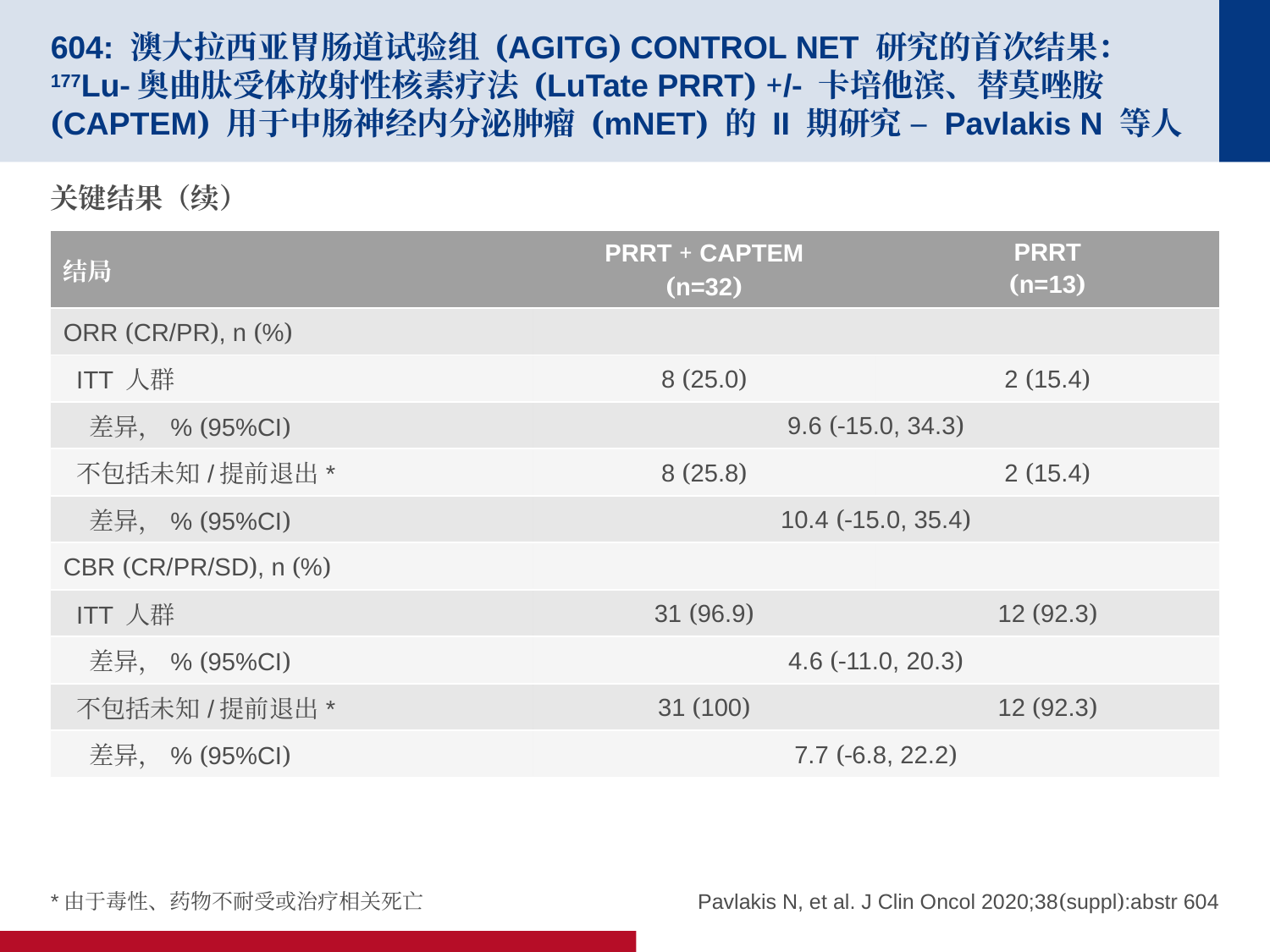

# 604: 澳大拉西亚胃肠道试验组 (AGITG) CONTROL NET 研究的首次结果：177Lu-奥曲肽受体放射性核素疗法 (LuTate PRRT) +/- 卡培他滨、替莫唑胺 (CAPTEM) 用于中肠神经内分泌肿瘤 (mNET) 的 II 期研究 – Pavlakis N 等人
关键结果（续）

| 结局 | PRRT + CAPTEM (n=32) | PRRT (n=13) |
| --- | --- | --- |
| ORR (CR/PR), n (%) |  |  |
| ITT 人群 | 8 (25.0) | 2 (15.4) |
| 差异，% (95%CI) | 9.6 (-15.0, 34.3) |  |
| 不包括未知/提前退出\* | 8 (25.8) | 2 (15.4) |
| 差异，% (95%CI) | 10.4 (-15.0, 35.4) |  |
| CBR (CR/PR/SD), n (%) |  |  |
| ITT 人群 | 31 (96.9) | 12 (92.3) |
| 差异，% (95%CI) | 4.6 (-11.0, 20.3) |  |
| 不包括未知/提前退出\* | 31 (100) | 12 (92.3) |
| 差异，% (95%CI) | 7.7 (-6.8, 22.2) |  |
*由于毒性、药物不耐受或治疗相关死亡
Pavlakis N, et al. J Clin Oncol 2020;38(suppl):abstr 604